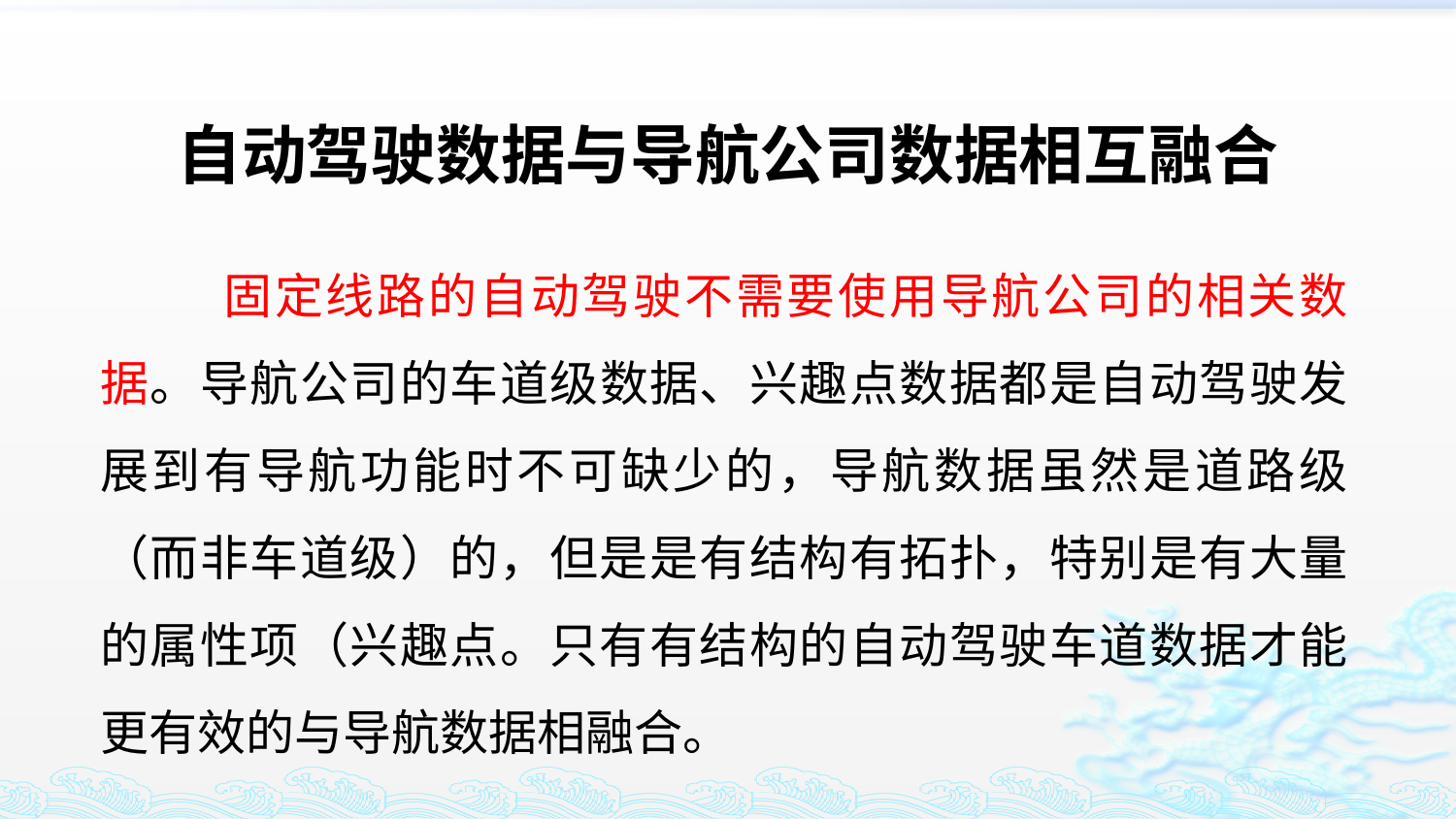

自动驾驶数据与导航公司数据相互融合
        固定线路的自动驾驶不需要使用导航公司的相关数据。导航公司的车道级数据、兴趣点数据都是自动驾驶发展到有导航功能时不可缺少的，导航数据虽然是道路级（而非车道级）的，但是是有结构有拓扑，特别是有大量的属性项（兴趣点。只有有结构的自动驾驶车道数据才能更有效的与导航数据相融合。